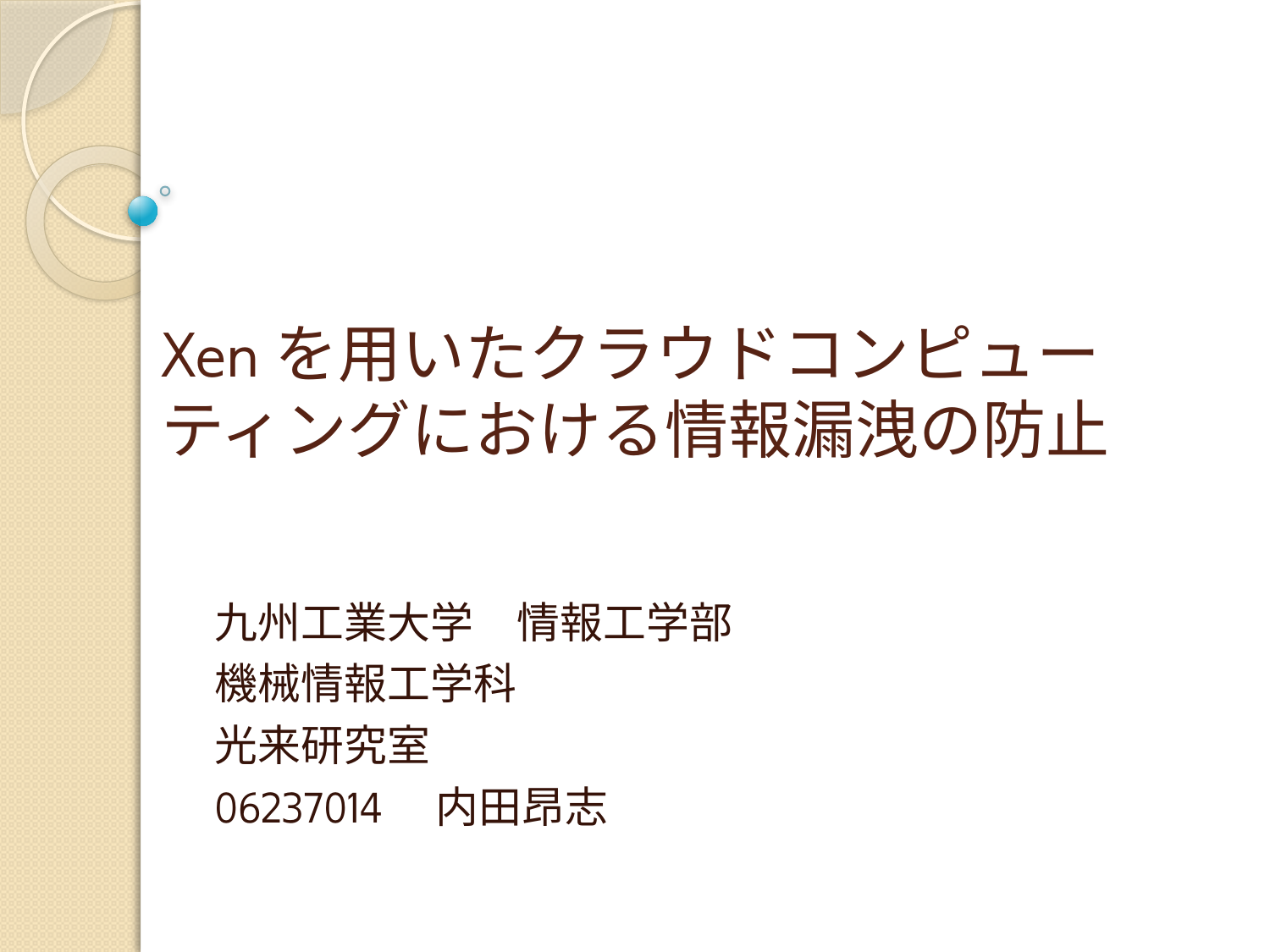

# Xenを用いたクラウドコンピュー ティングにおける情報漏洩の防止
九州工業大学　情報工学部
機械情報工学科
光来研究室
06237014　内田昂志